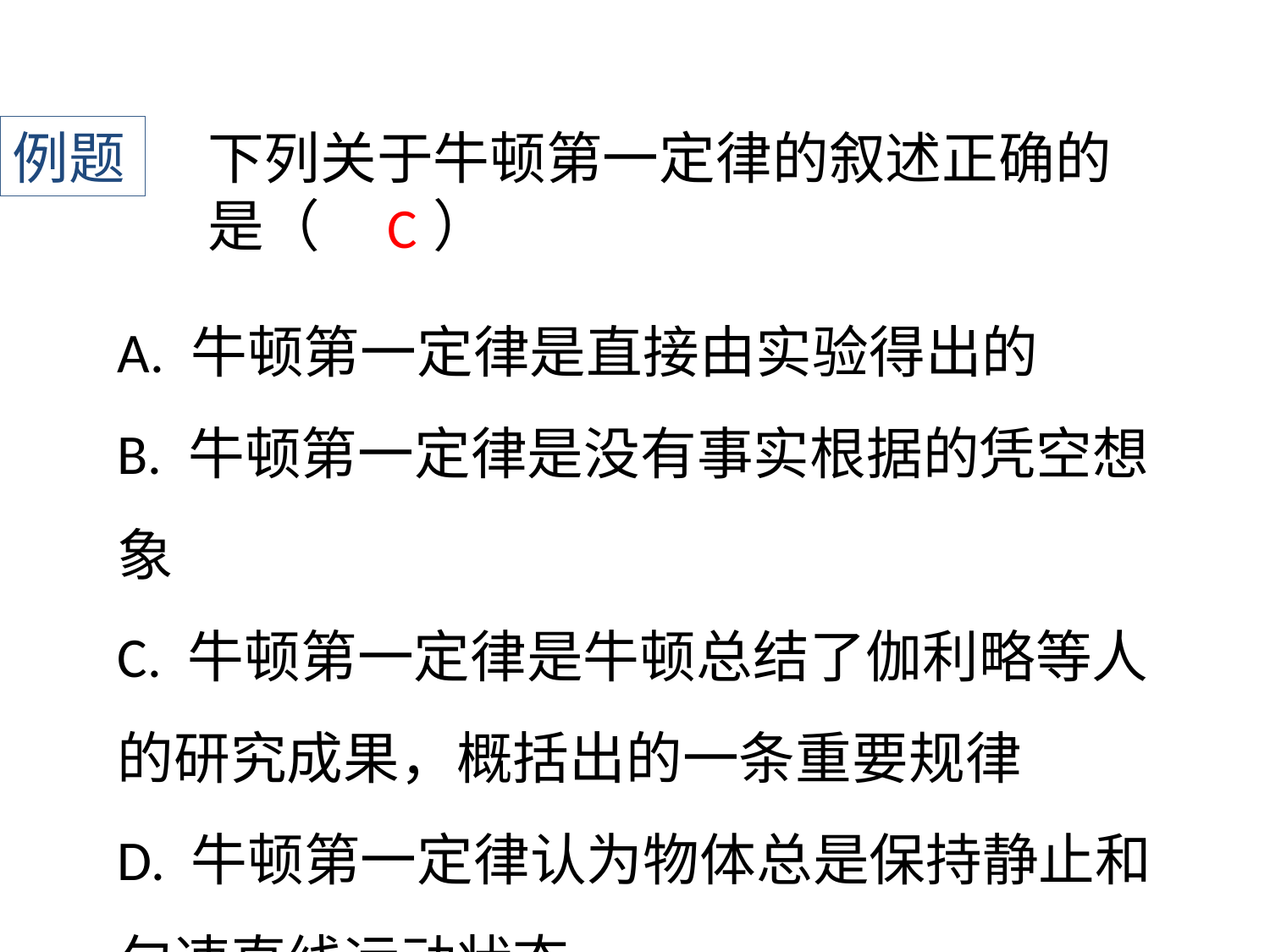

例题
下列关于牛顿第一定律的叙述正确的是（　　）
C
A. 牛顿第一定律是直接由实验得出的
B. 牛顿第一定律是没有事实根据的凭空想象
C. 牛顿第一定律是牛顿总结了伽利略等人的研究成果，概括出的一条重要规律
D. 牛顿第一定律认为物体总是保持静止和匀速直线运动状态